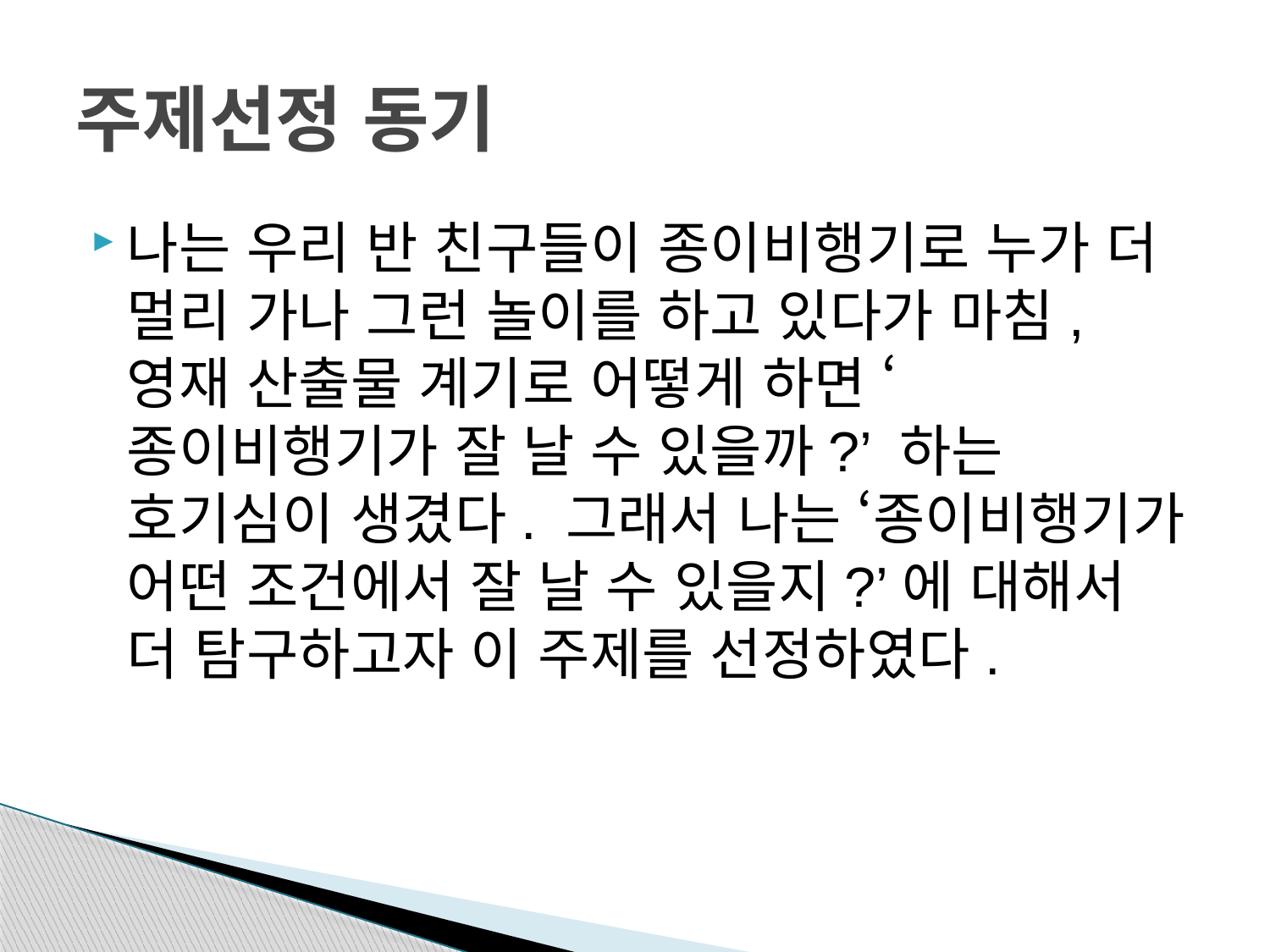

# 주제선정 동기
나는 우리 반 친구들이 종이비행기로 누가 더 멀리 가나 그런 놀이를 하고 있다가 마침, 영재 산출물 계기로 어떻게 하면 ‘종이비행기가 잘 날 수 있을까?’ 하는 호기심이 생겼다. 그래서 나는 ‘종이비행기가 어떤 조건에서 잘 날 수 있을지?’에 대해서 더 탐구하고자 이 주제를 선정하였다.